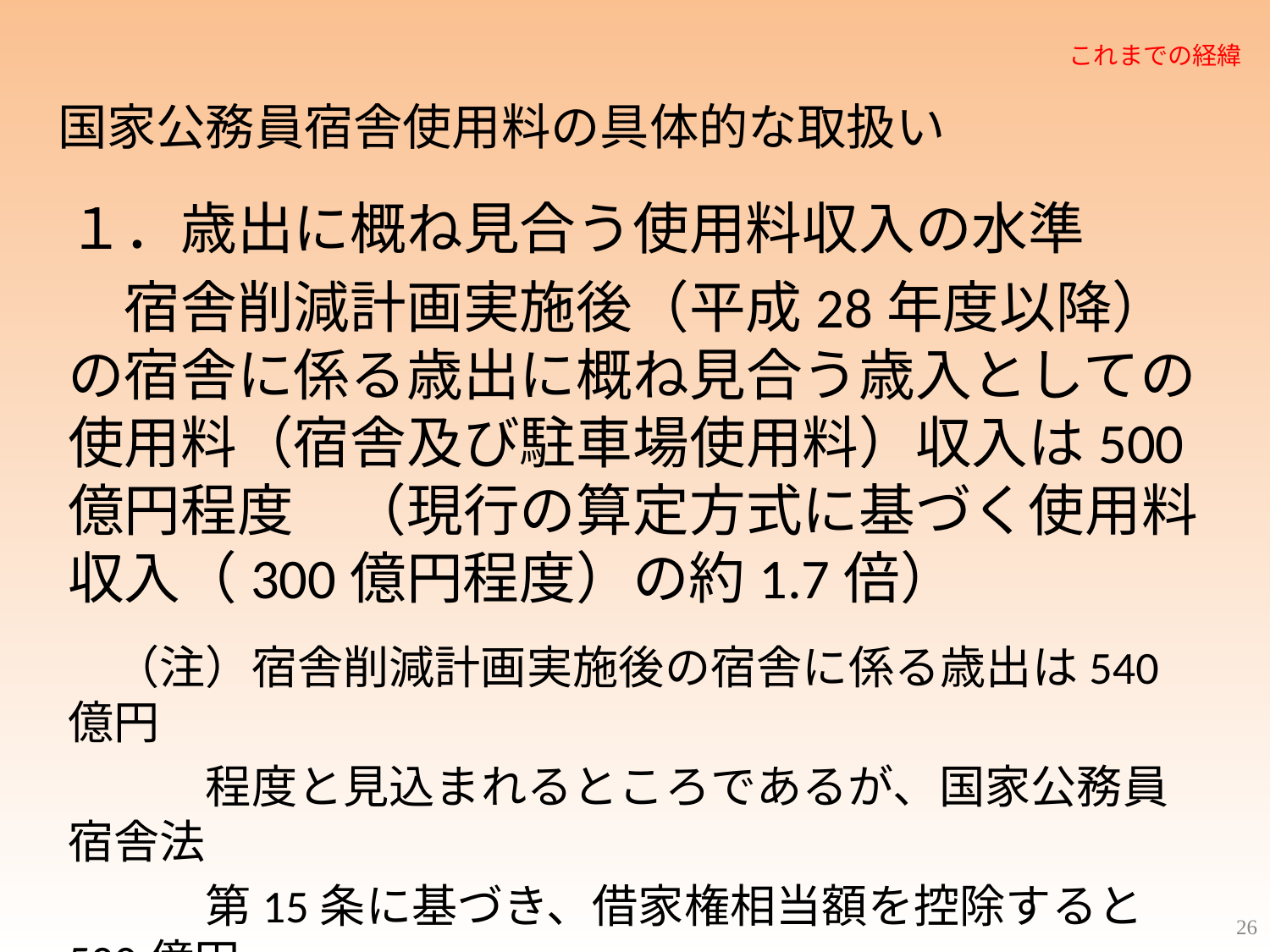

これまでの経緯
# 国家公務員宿舎使用料の具体的な取扱い
１．歳出に概ね見合う使用料収入の水準
　宿舎削減計画実施後（平成28年度以降）の宿舎に係る歳出に概ね見合う歳入としての使用料（宿舎及び駐車場使用料）収入は500億円程度　（現行の算定方式に基づく使用料収入（300億円程度）の約1.7倍）

　（注）宿舎削減計画実施後の宿舎に係る歳出は540億円
　　　程度と見込まれるところであるが、国家公務員宿舎法
　　　第15条に基づき、借家権相当額を控除すると500億円
　　　程度となる
26